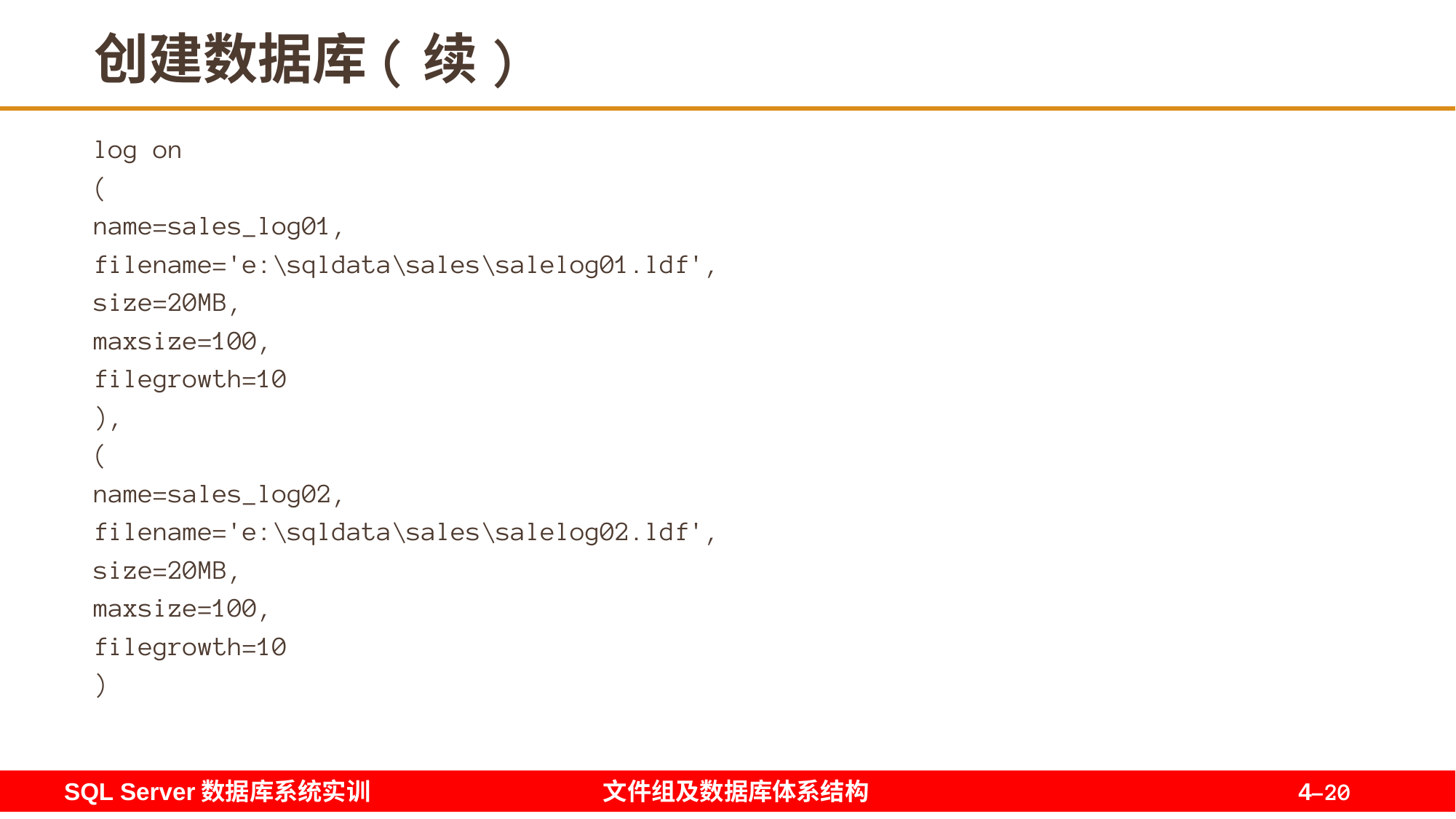

20
# 创建数据库(续)
log on
(
name=sales_log01,
filename='e:\sqldata\sales\salelog01.ldf',
size=20MB,
maxsize=100,
filegrowth=10
),
(
name=sales_log02,
filename='e:\sqldata\sales\salelog02.ldf',
size=20MB,
maxsize=100,
filegrowth=10
)